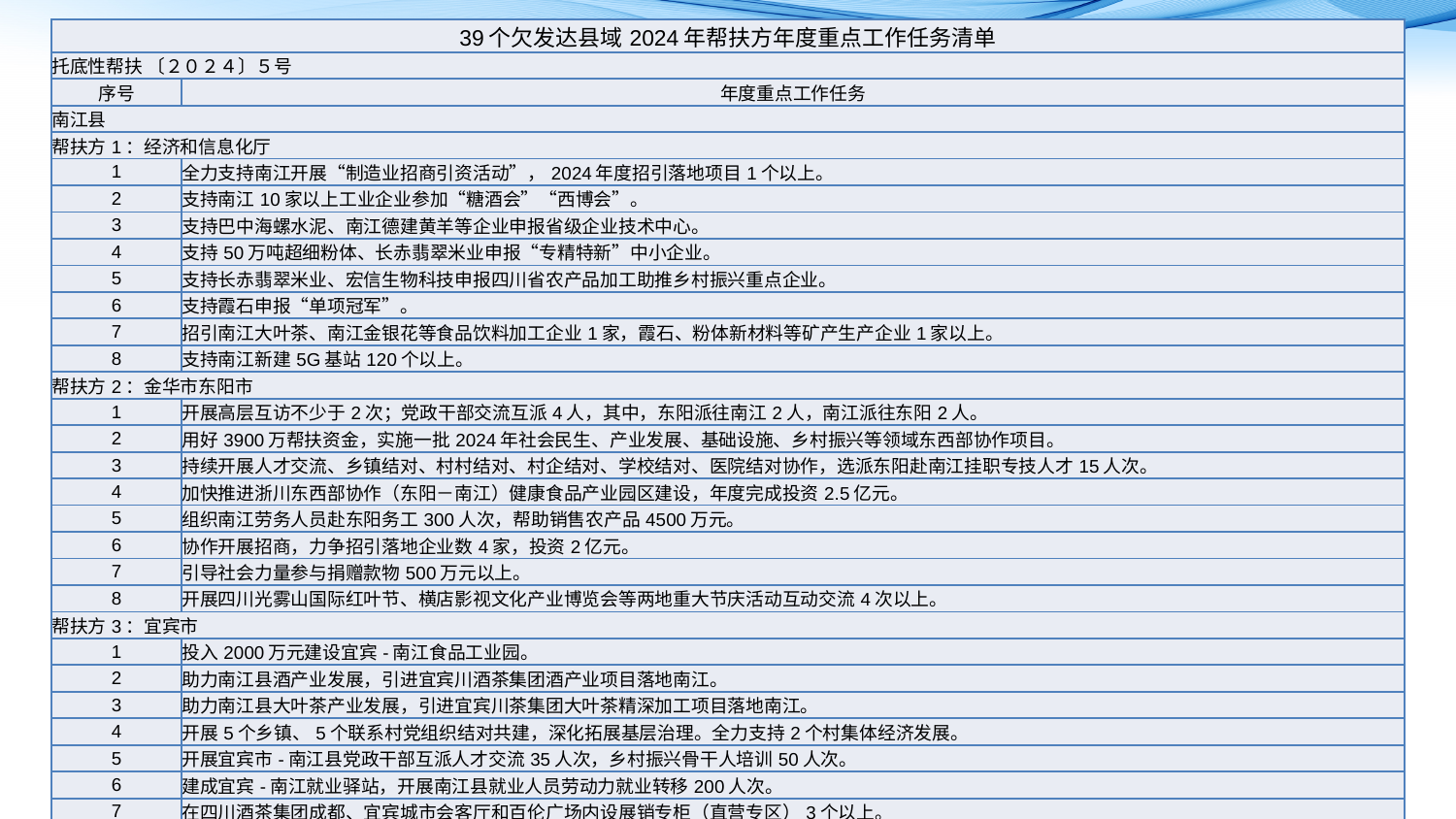

| 39个欠发达县域2024年帮扶方年度重点工作任务清单 |  |
| --- | --- |
| 托底性帮扶 〔２０２４〕５号 |  |
| 序号 | 年度重点工作任务 |
| 南江县 |  |
| 帮扶方1：经济和信息化厅 |  |
| 1 | 全力支持南江开展“制造业招商引资活动”，2024年度招引落地项目1个以上。 |
| 2 | 支持南江10家以上工业企业参加“糖酒会”“西博会”。 |
| 3 | 支持巴中海螺水泥、南江德建黄羊等企业申报省级企业技术中心。 |
| 4 | 支持50万吨超细粉体、长赤翡翠米业申报“专精特新”中小企业。 |
| 5 | 支持长赤翡翠米业、宏信生物科技申报四川省农产品加工助推乡村振兴重点企业。 |
| 6 | 支持霞石申报“单项冠军”。 |
| 7 | 招引南江大叶茶、南江金银花等食品饮料加工企业1家，霞石、粉体新材料等矿产生产企业1家以上。 |
| 8 | 支持南江新建5G基站120个以上。 |
| 帮扶方2：金华市东阳市 |  |
| 1 | 开展高层互访不少于2次；党政干部交流互派4人，其中，东阳派往南江2人，南江派往东阳2人。 |
| 2 | 用好3900万帮扶资金，实施一批2024年社会民生、产业发展、基础设施、乡村振兴等领域东西部协作项目。 |
| 3 | 持续开展人才交流、乡镇结对、村村结对、村企结对、学校结对、医院结对协作，选派东阳赴南江挂职专技人才15人次。 |
| 4 | 加快推进浙川东西部协作（东阳－南江）健康食品产业园区建设，年度完成投资2.5亿元。 |
| 5 | 组织南江劳务人员赴东阳务工300人次，帮助销售农产品4500万元。 |
| 6 | 协作开展招商，力争招引落地企业数4家，投资2亿元。 |
| 7 | 引导社会力量参与捐赠款物500万元以上。 |
| 8 | 开展四川光雾山国际红叶节、横店影视文化产业博览会等两地重大节庆活动互动交流4次以上。 |
| 帮扶方3：宜宾市 |  |
| 1 | 投入2000万元建设宜宾-南江食品工业园。 |
| 2 | 助力南江县酒产业发展，引进宜宾川酒茶集团酒产业项目落地南江。 |
| 3 | 助力南江县大叶茶产业发展，引进宜宾川茶集团大叶茶精深加工项目落地南江。 |
| 4 | 开展5个乡镇、5个联系村党组织结对共建，深化拓展基层治理。全力支持2个村集体经济发展。 |
| 5 | 开展宜宾市-南江县党政干部互派人才交流35人次，乡村振兴骨干人培训50人次。 |
| 6 | 建成宜宾-南江就业驿站，开展南江县就业人员劳动力就业转移200人次。 |
| 7 | 在四川酒茶集团成都、宜宾城市会客厅和百伦广场内设展销专柜（直营专区）3个以上。 |
| 8 | 给予南江县文庙小学校爱目行动项目140万元。 |